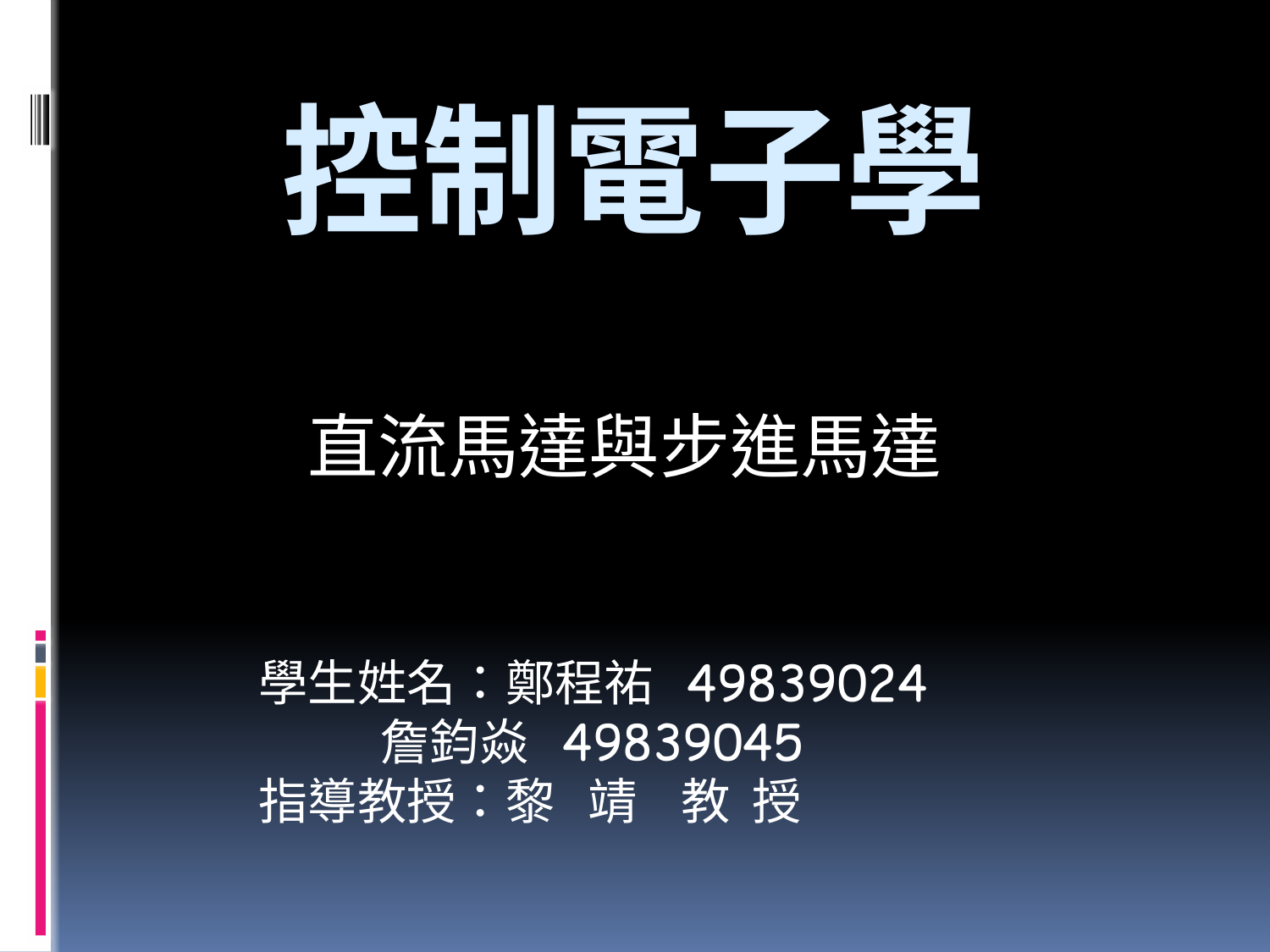

# 控制電子學
直流馬達與步進馬達
學生姓名：鄭程祐  49839024
          詹鈞焱  49839045
指導教授：黎   靖    教  授